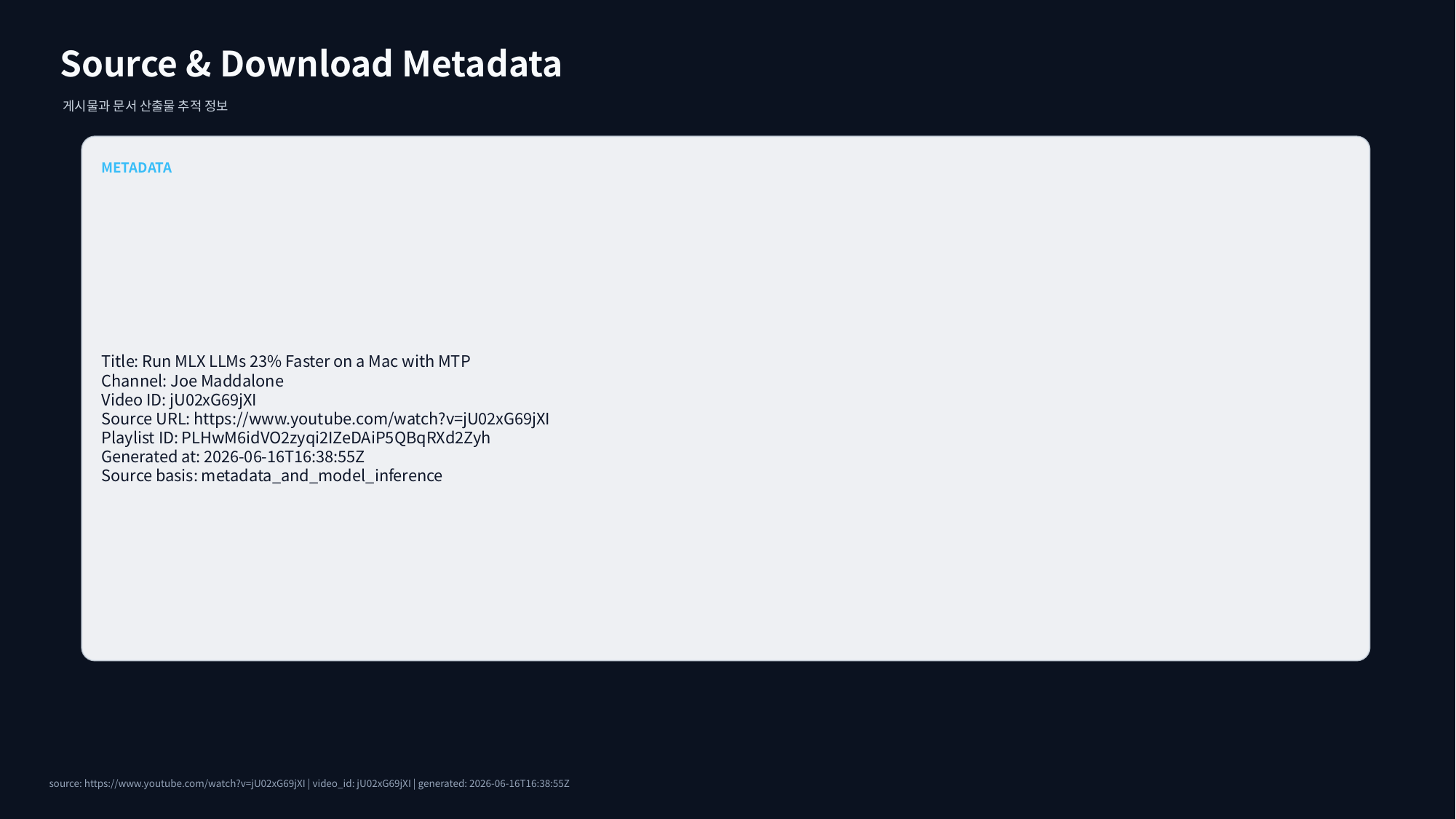

Source & Download Metadata
게시물과 문서 산출물 추적 정보

METADATA
Title: Run MLX LLMs 23% Faster on a Mac with MTP
Channel: Joe Maddalone
Video ID: jU02xG69jXI
Source URL: https://www.youtube.com/watch?v=jU02xG69jXI
Playlist ID: PLHwM6idVO2zyqi2IZeDAiP5QBqRXd2Zyh
Generated at: 2026-06-16T16:38:55Z
Source basis: metadata_and_model_inference
source: https://www.youtube.com/watch?v=jU02xG69jXI | video_id: jU02xG69jXI | generated: 2026-06-16T16:38:55Z